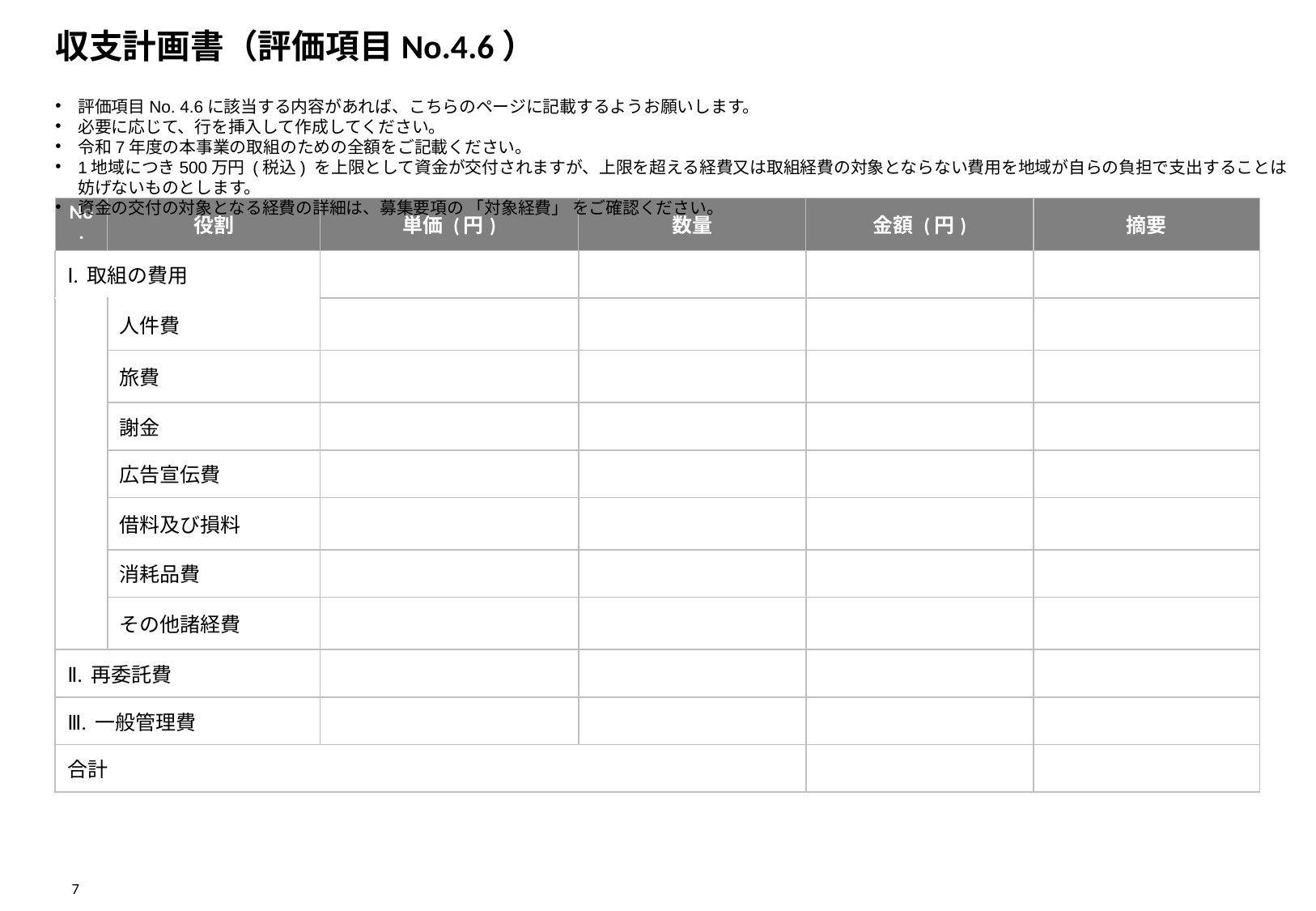

# 収支計画書（評価項目No.4.6）
評価項目No. 4.6に該当する内容があれば、こちらのページに記載するようお願いします。
必要に応じて、行を挿入して作成してください。
令和7年度の本事業の取組のための全額をご記載ください。
1地域につき500万円 (税込) を上限として資金が交付されますが、上限を超える経費又は取組経費の対象とならない費用を地域が自らの負担で支出することは妨げないものとします。
資金の交付の対象となる経費の詳細は、募集要項の 「対象経費」 をご確認ください。
| No. | 役割 | 単価 (円) | 数量 | 金額 (円) | 摘要 |
| --- | --- | --- | --- | --- | --- |
| Ⅰ. 取組の費用 |  |  |  |  |  |
|  | 人件費 |  |  |  |  |
|  | 旅費 |  |  |  |  |
|  | 謝金 |  |  |  |  |
|  | 広告宣伝費 |  |  |  |  |
|  | 借料及び損料 |  |  |  |  |
|  | 消耗品費 |  |  |  |  |
|  | その他諸経費 |  |  |  |  |
| Ⅱ. 再委託費 |  |  |  |  |  |
| Ⅲ. 一般管理費 |  |  |  |  |  |
| 合計 |  |  |  |  |  |
7